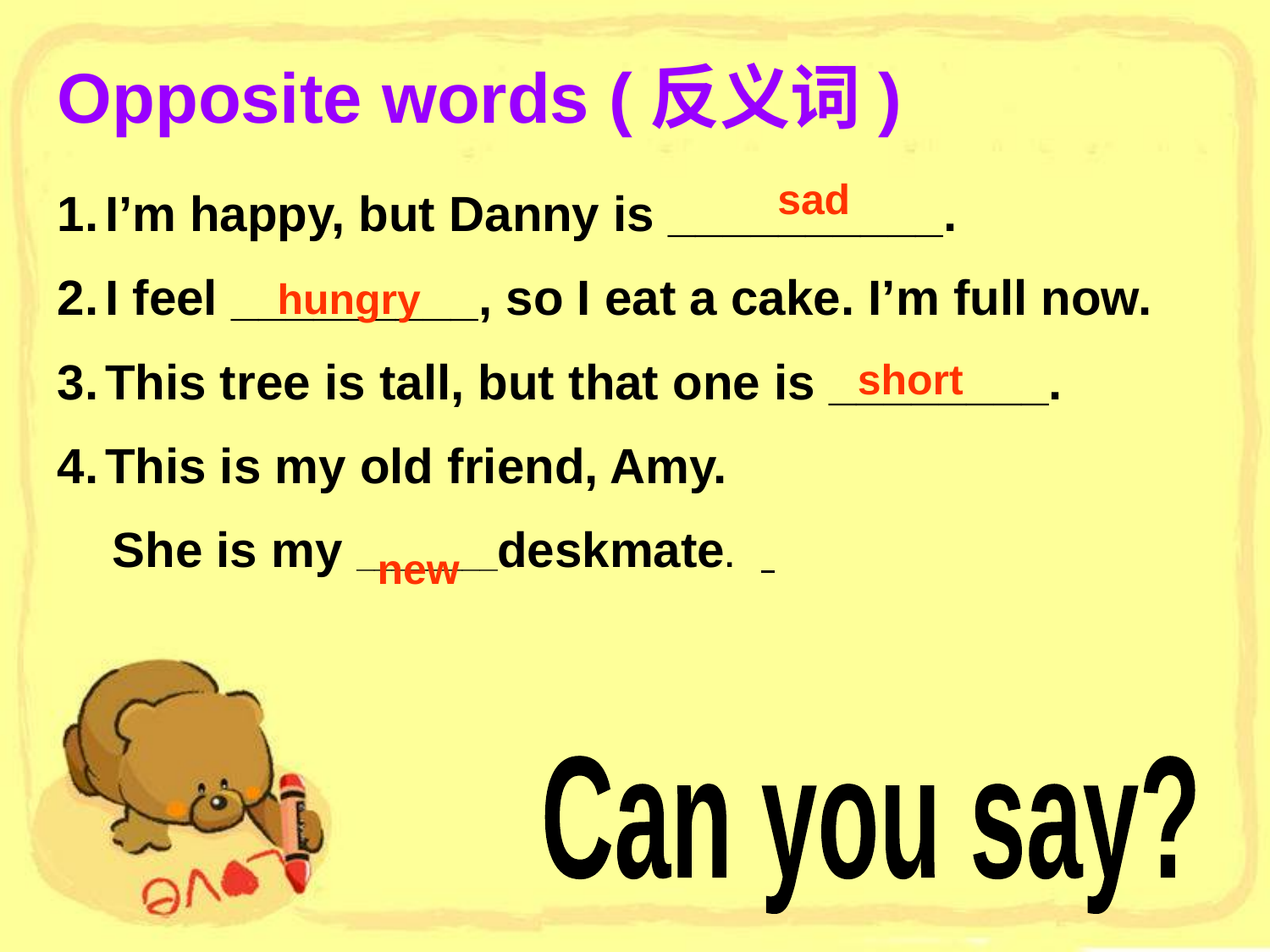

Opposite words (反义词)
sad
I’m happy, but Danny is __________.
I feel _________, so I eat a cake. I’m full now.
This tree is tall, but that one is ________.
This is my old friend, Amy.
    She is my ________deskmate.
hungry
short
new
Can you say?